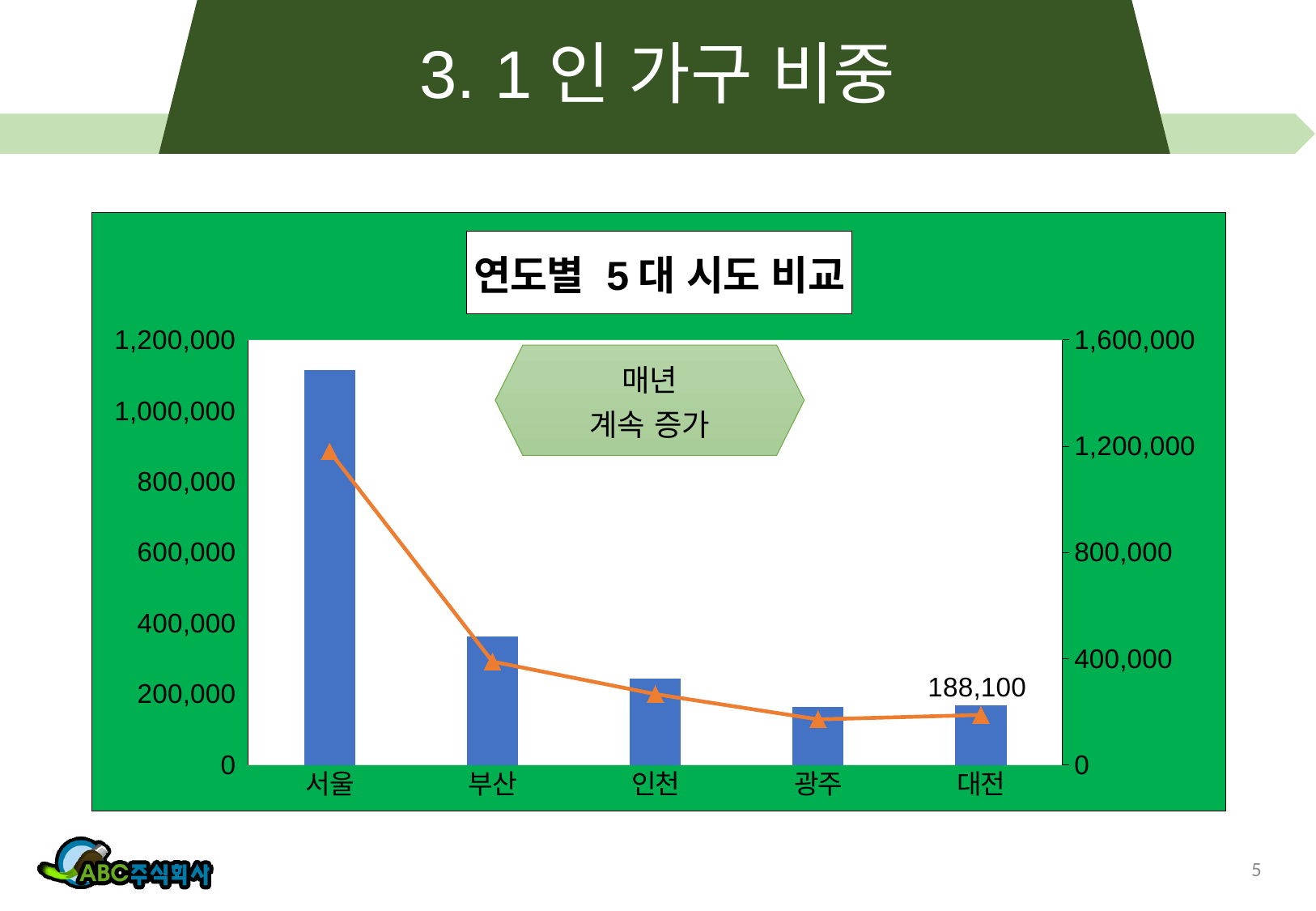

# 3. 1인 가구 비중

### Chart: 연도별 5대 시도 비교

| Category | 2024년 | 2025년 |
|---|---|---|
| 서울 | 1115700.0 | 1180500.0 |
| 부산 | 361700.0 | 388800.0 |
| 인천 | 243600.0 | 266400.0 |
| 광주 | 163500.0 | 171400.0 |
| 대전 | 169300.0 | 188100.0 |
5